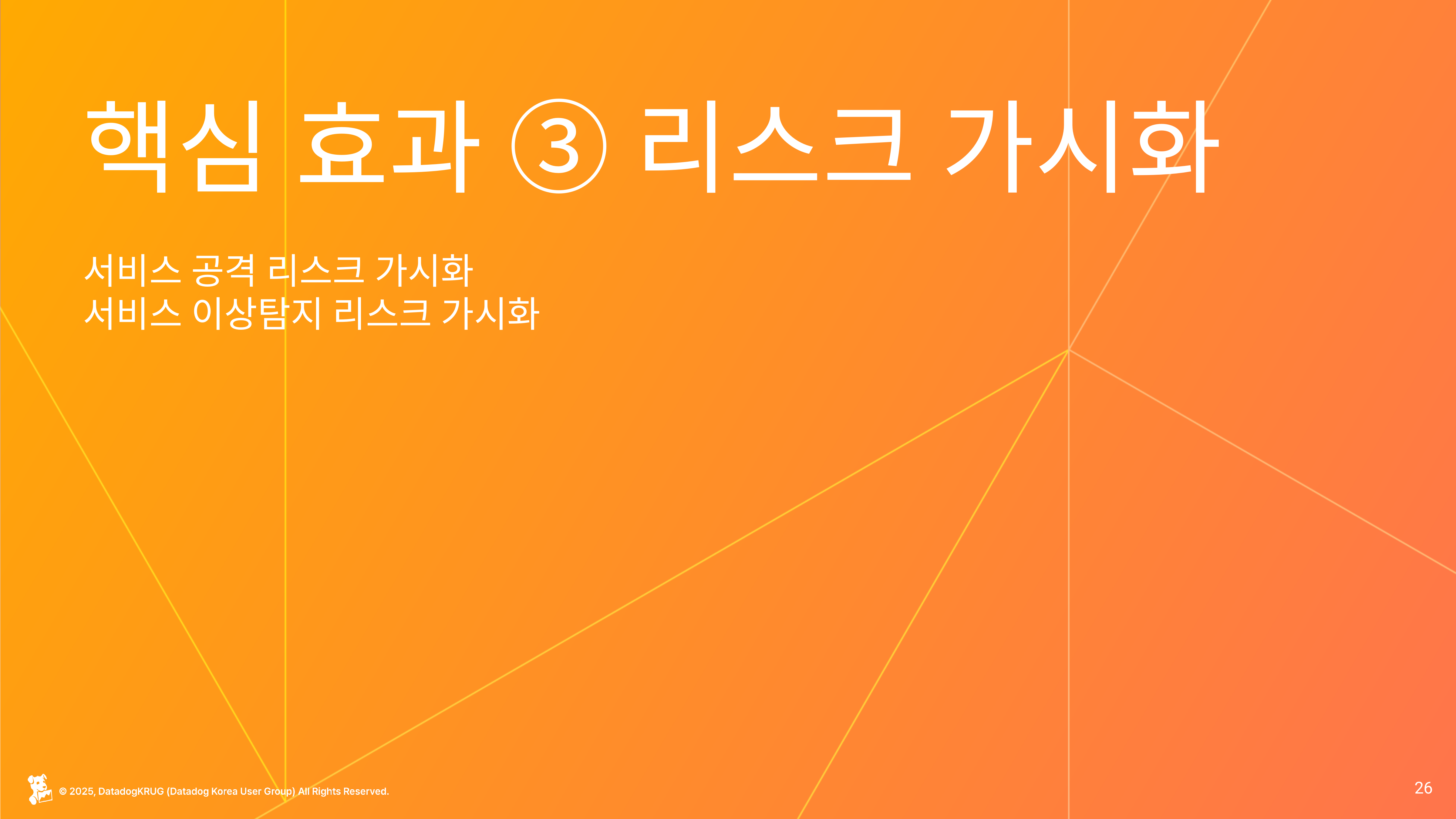

# 핵심 효과 ③ 리스크 가시화
서비스 공격 리스크 가시화
서비스 이상탐지 리스크 가시화
26